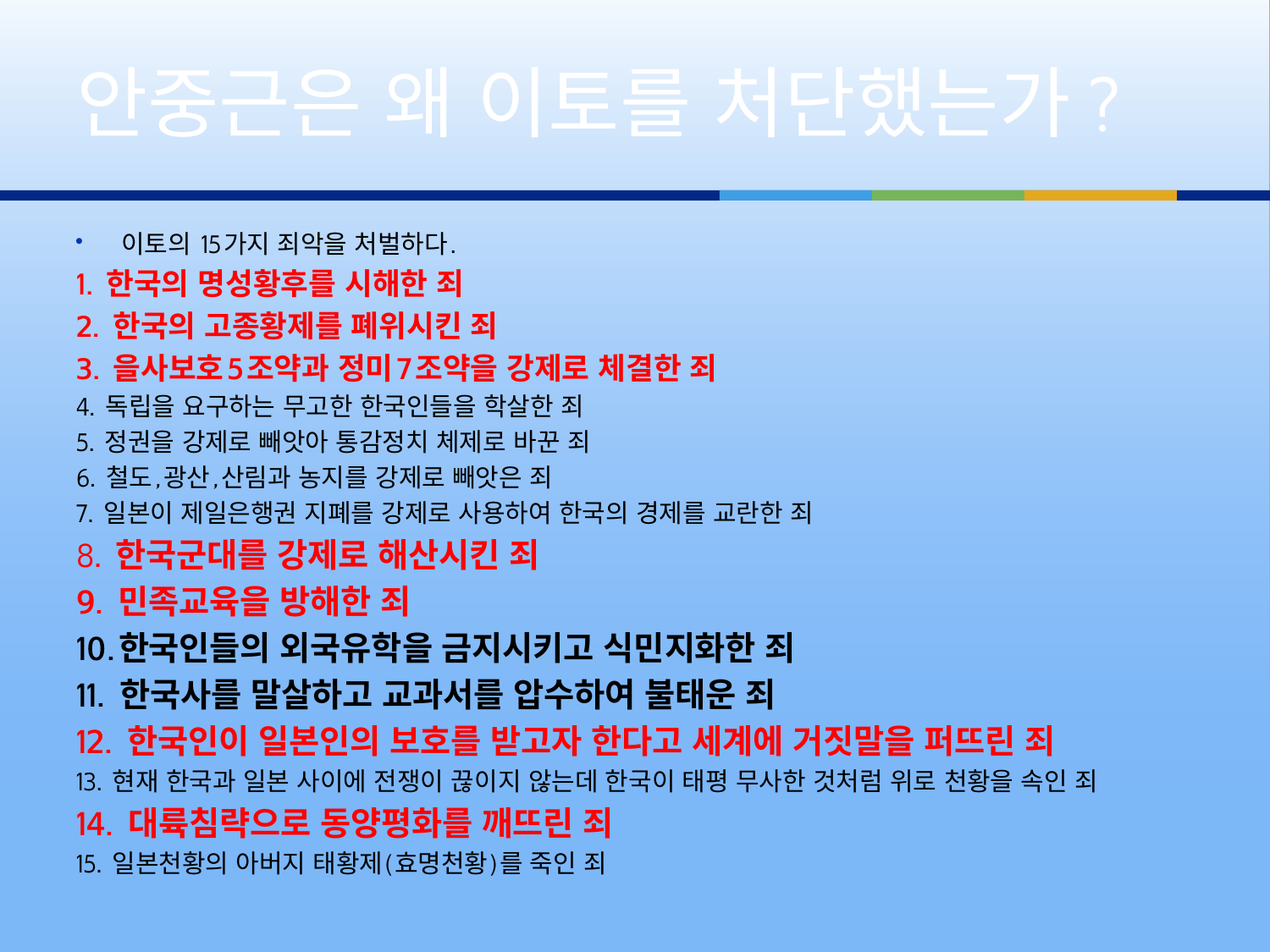

# 안중근은 왜 이토를 처단했는가?
이토의 15가지 죄악을 처벌하다.
1. 한국의 명성황후를 시해한 죄
2. 한국의 고종황제를 폐위시킨 죄
3. 을사보호5조약과 정미7조약을 강제로 체결한 죄
4. 독립을 요구하는 무고한 한국인들을 학살한 죄
5. 정권을 강제로 빼앗아 통감정치 체제로 바꾼 죄
6. 철도,광산,산림과 농지를 강제로 빼앗은 죄
7. 일본이 제일은행권 지폐를 강제로 사용하여 한국의 경제를 교란한 죄
8. 한국군대를 강제로 해산시킨 죄
9. 민족교육을 방해한 죄
10.한국인들의 외국유학을 금지시키고 식민지화한 죄
11. 한국사를 말살하고 교과서를 압수하여 불태운 죄
12. 한국인이 일본인의 보호를 받고자 한다고 세계에 거짓말을 퍼뜨린 죄
13. 현재 한국과 일본 사이에 전쟁이 끊이지 않는데 한국이 태평 무사한 것처럼 위로 천황을 속인 죄
14. 대륙침략으로 동양평화를 깨뜨린 죄
15. 일본천황의 아버지 태황제(효명천황)를 죽인 죄